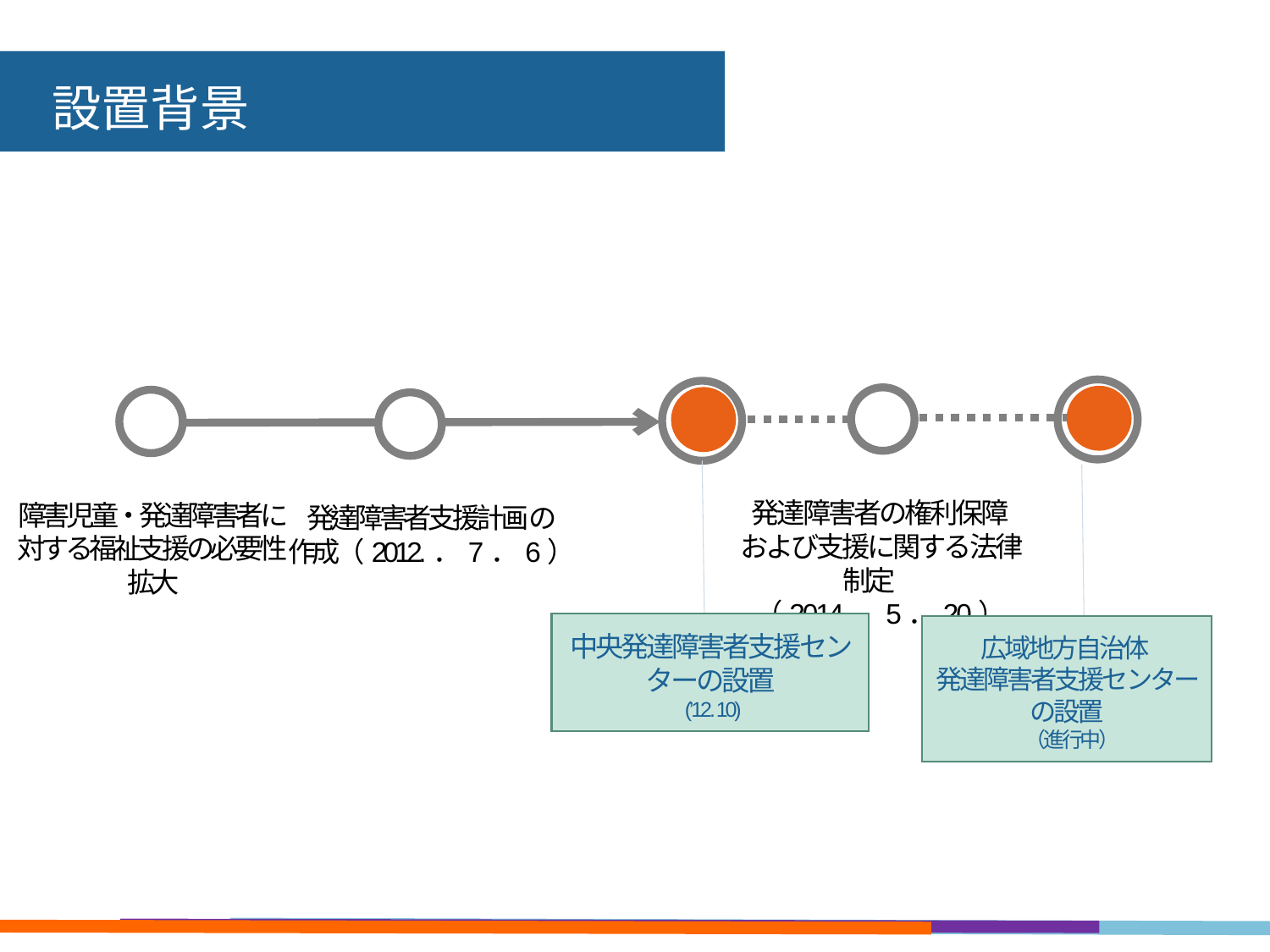

設置背景

発達障害者の権利保障
および支援に関する法律制定　（2014．5．20）

障害児童・発達障害者に
対する福祉支援の必要性
拡大

発達障害者支援計画の
作成（2012.．7．6）
中央発達障害者支援センターの設置
 (’12. 10)
広域地方自治体
発達障害者支援センターの設置
 （進行中）